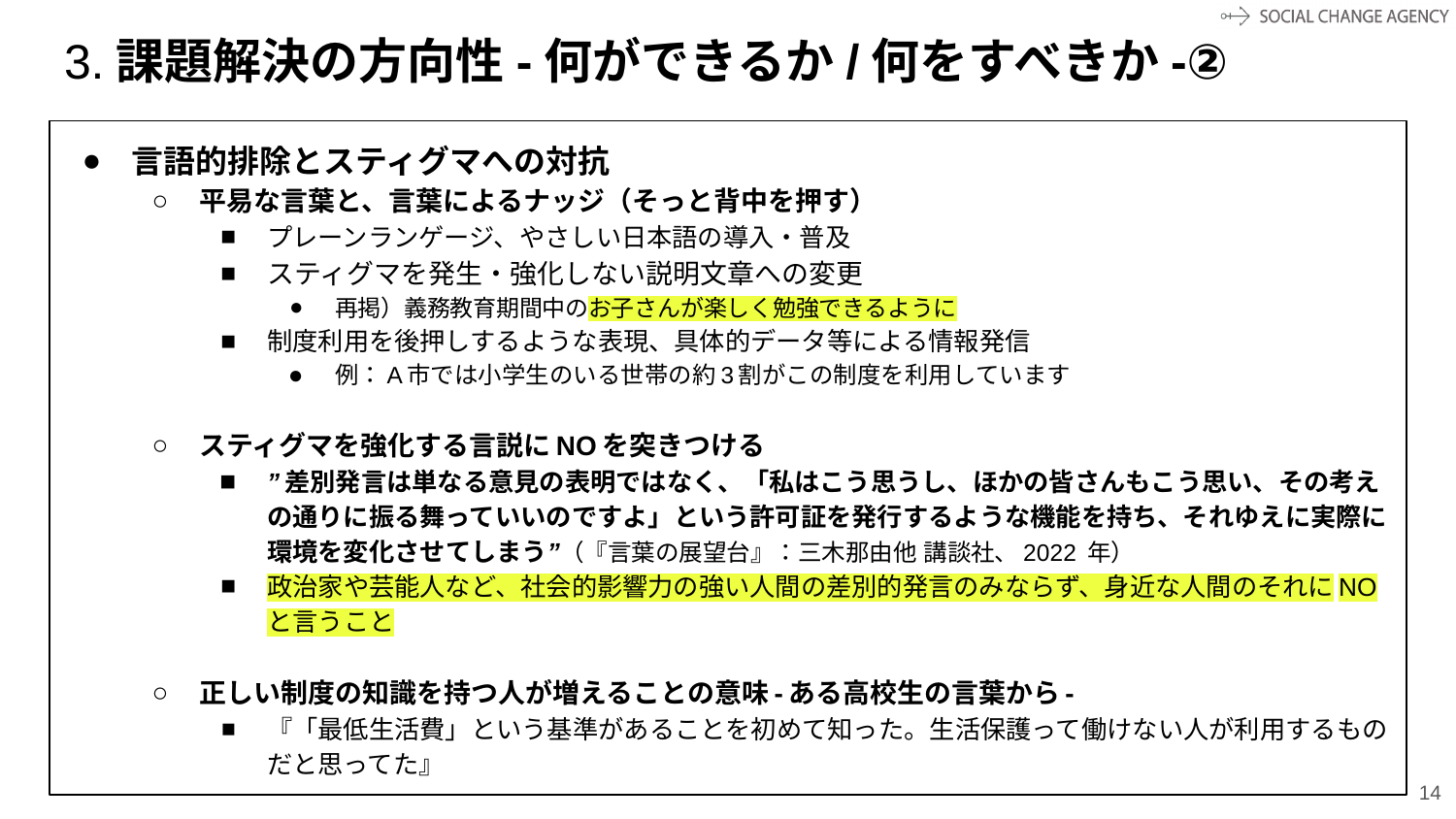

# 3.課題解決の方向性-何ができるか/何をすべきか-②

言語的排除とスティグマへの対抗
平易な言葉と、言葉によるナッジ（そっと背中を押す）
プレーンランゲージ、やさしい日本語の導入・普及
スティグマを発生・強化しない説明文章への変更
再掲）義務教育期間中のお子さんが楽しく勉強できるように
制度利用を後押しするような表現、具体的データ等による情報発信
例：A市では小学生のいる世帯の約3割がこの制度を利用しています
スティグマを強化する言説にNOを突きつける
”差別発言は単なる意見の表明ではなく、「私はこう思うし、ほかの皆さんもこう思い、その考えの通りに振る舞っていいのですよ」という許可証を発行するような機能を持ち、それゆえに実際に環境を変化させてしまう”（『言葉の展望台』：三木那由他 講談社、2022 年）
政治家や芸能人など、社会的影響力の強い人間の差別的発言のみならず、身近な人間のそれにNOと言うこと
正しい制度の知識を持つ人が増えることの意味-ある高校生の言葉から-
『「最低生活費」という基準があることを初めて知った。生活保護って働けない人が利用するものだと思ってた』
14